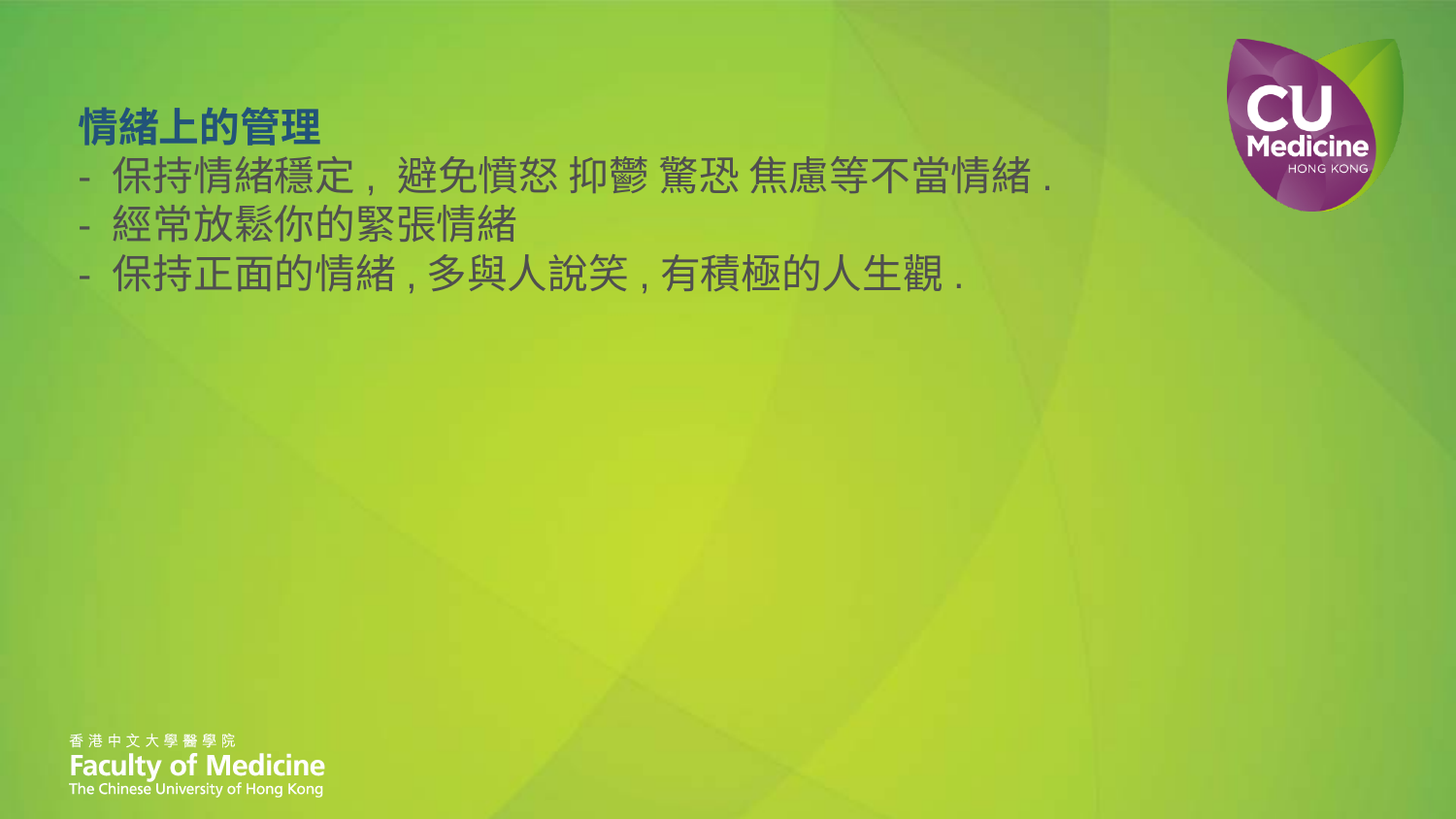

情緒上的管理
- 保持情緒穩定, 避免憤怒 抑鬱 驚恐 焦慮等不當情緒.
- 經常放鬆你的緊張情緒
- 保持正面的情緒,多與人說笑,有積極的人生觀.

#